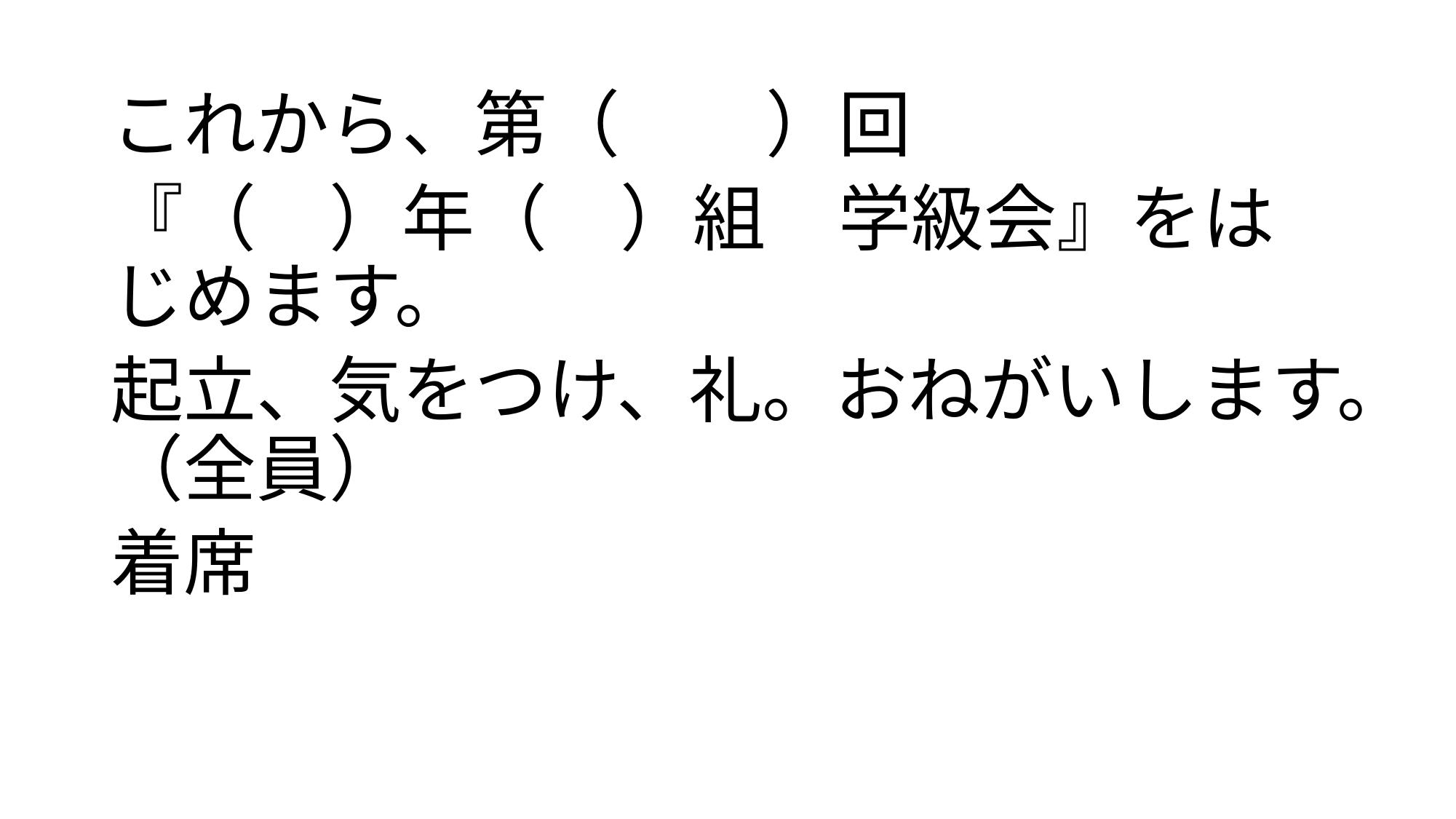

これから、第（　　）回
『（　）年（　）組　学級会』をはじめます。
起立、気をつけ、礼。おねがいします。（全員）
着席